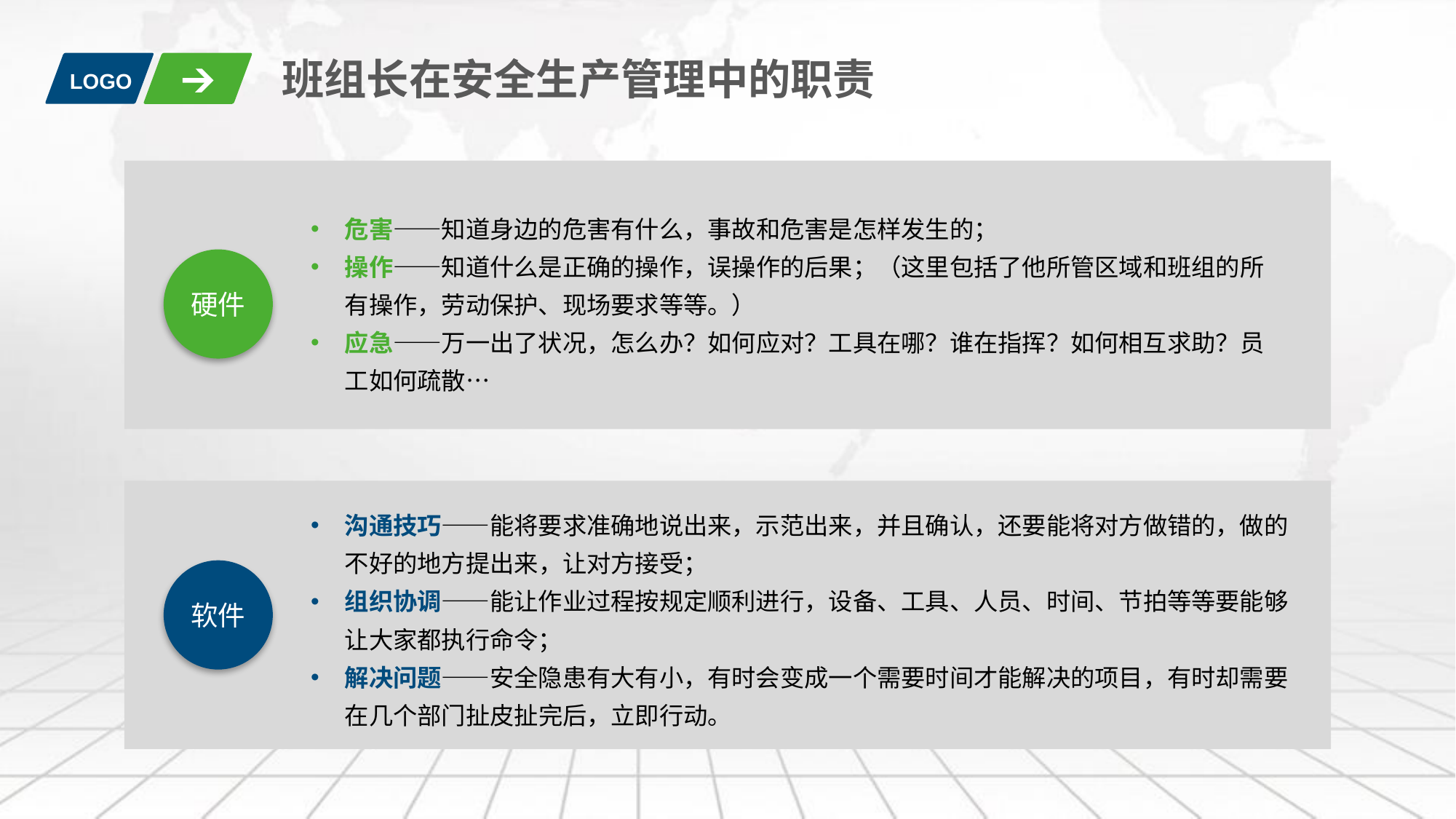

班组长在安全生产管理中的职责

LOGO

危害——知道身边的危害有什么，事故和危害是怎样发生的；
操作——知道什么是正确的操作，误操作的后果；（这里包括了他所管区域和班组的所有操作，劳动保护、现场要求等等。）
应急——万一出了状况，怎么办？如何应对？工具在哪？谁在指挥？如何相互求助？员工如何疏散…
硬件

沟通技巧——能将要求准确地说出来，示范出来，并且确认，还要能将对方做错的，做的不好的地方提出来，让对方接受；
组织协调——能让作业过程按规定顺利进行，设备、工具、人员、时间、节拍等等要能够让大家都执行命令；
解决问题——安全隐患有大有小，有时会变成一个需要时间才能解决的项目，有时却需要在几个部门扯皮扯完后，立即行动。
软件